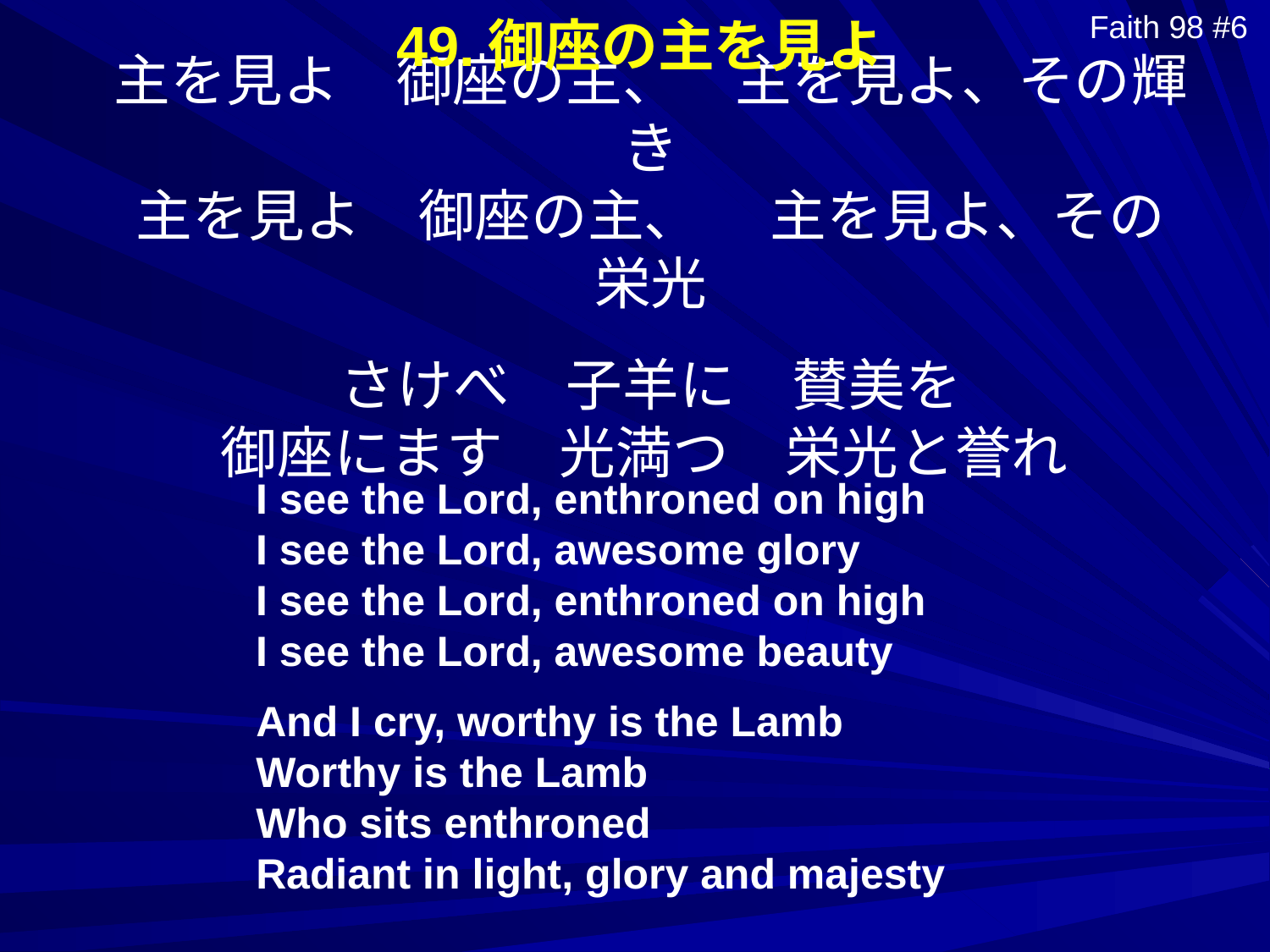

49.御座の主を見よ
Faith 98 #6
主を見よ　御座の主、　主を見よ、その輝き
主を見よ　御座の主、 　主を見よ、その栄光

さけべ　子羊に　賛美を
御座にます　光満つ　栄光と誉れ
I see the Lord, enthroned on high
I see the Lord, awesome glory
I see the Lord, enthroned on high
I see the Lord, awesome beauty
And I cry, worthy is the Lamb
Worthy is the Lamb
Who sits enthroned
Radiant in light, glory and majesty